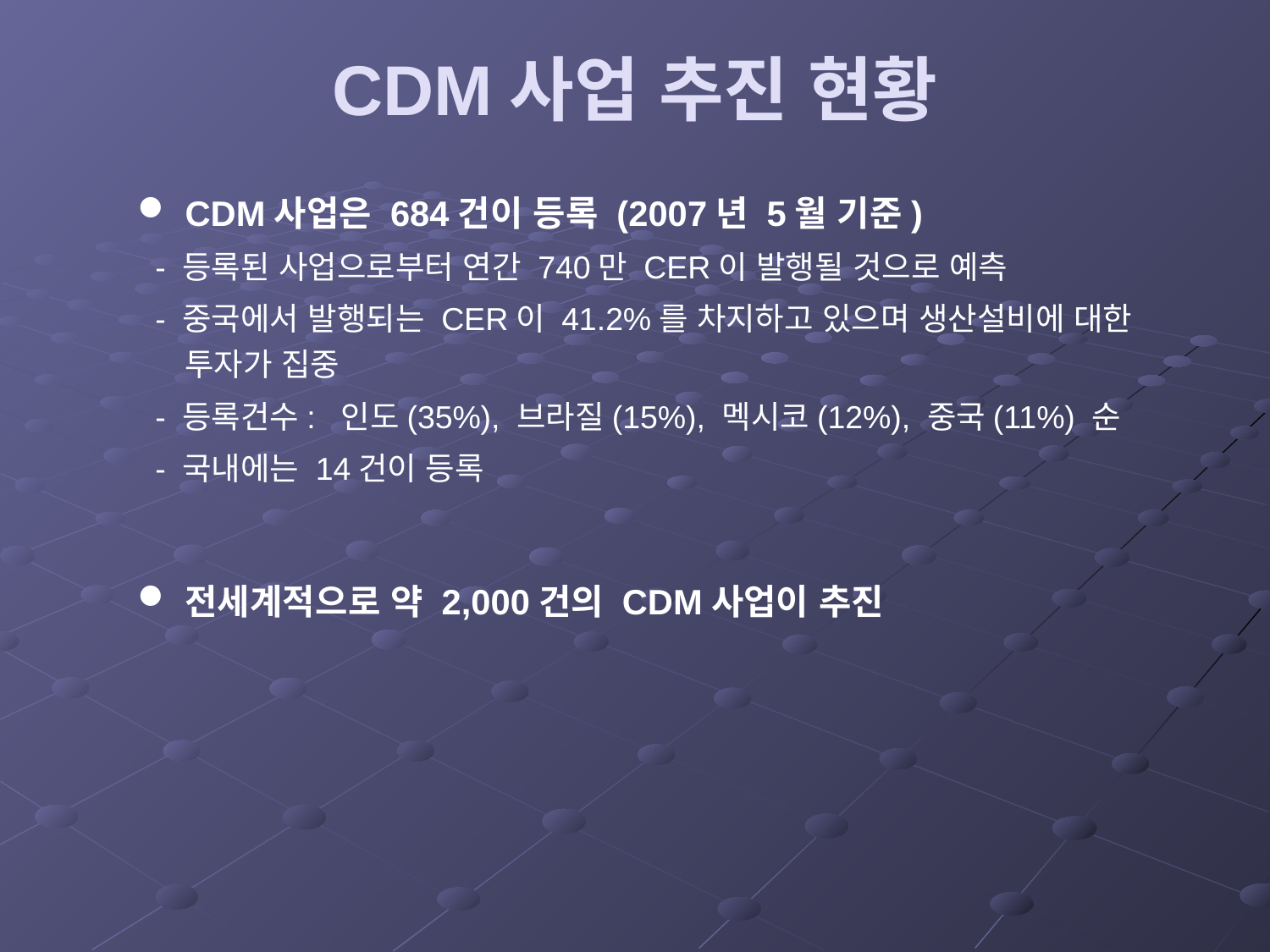

CDM사업 추진 현황
CDM사업은 684건이 등록 (2007년 5월 기준)
  - 등록된 사업으로부터 연간 740만 CER이 발행될 것으로 예측
  - 중국에서 발행되는 CER이 41.2%를 차지하고 있으며 생산설비에 대한 투자가 집중
  - 등록건수:  인도(35%), 브라질(15%), 멕시코(12%), 중국(11%) 순
  - 국내에는 14건이 등록

전세계적으로 약 2,000건의 CDM사업이 추진